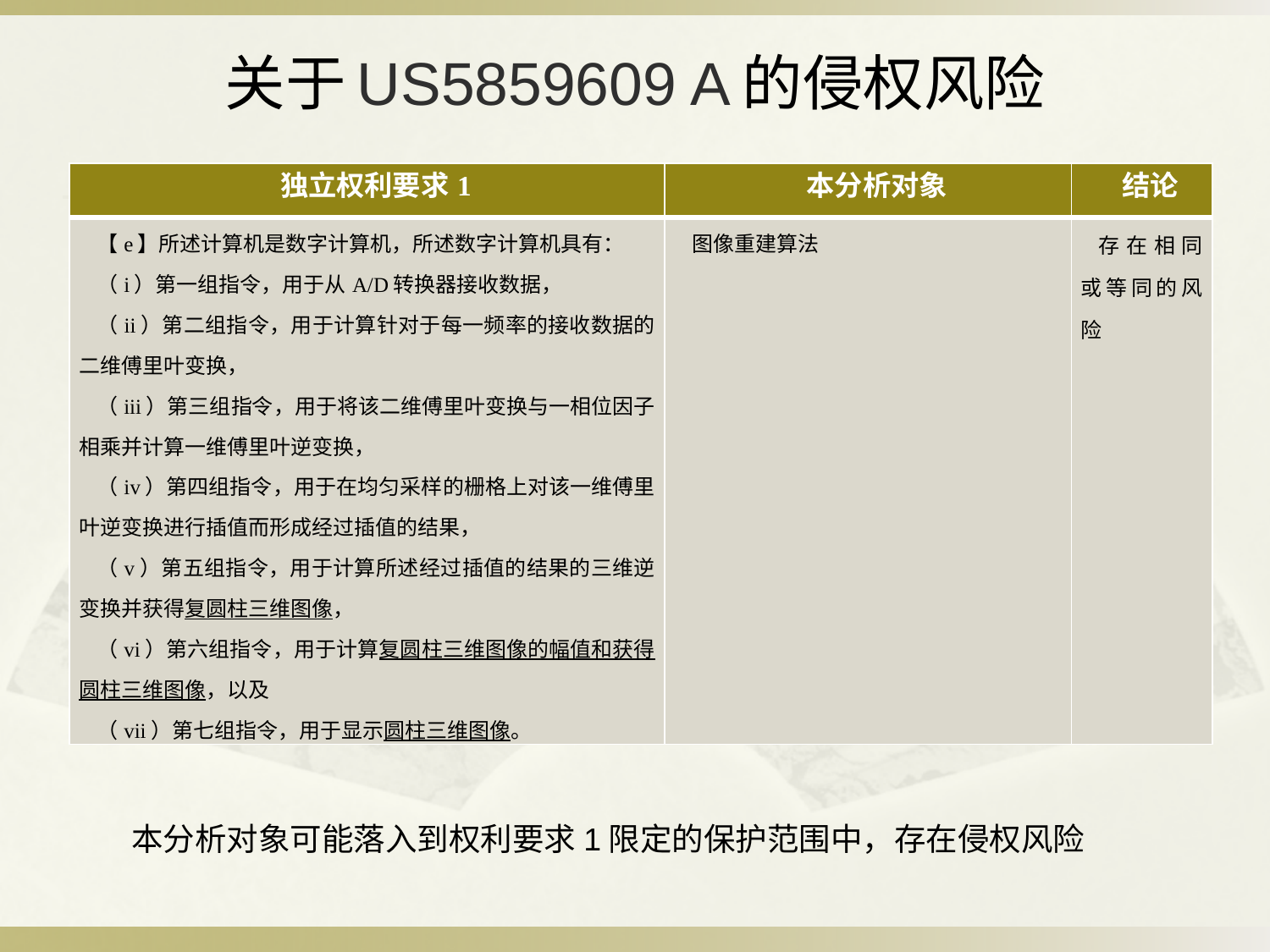

# 关于US5859609 A的侵权风险
| 独立权利要求1 | 本分析对象 | 结论 |
| --- | --- | --- |
| 【e】所述计算机是数字计算机，所述数字计算机具有： （i）第一组指令，用于从A/D转换器接收数据， （ii）第二组指令，用于计算针对于每一频率的接收数据的二维傅里叶变换， （iii）第三组指令，用于将该二维傅里叶变换与一相位因子相乘并计算一维傅里叶逆变换， （iv）第四组指令，用于在均匀采样的栅格上对该一维傅里叶逆变换进行插值而形成经过插值的结果， （v）第五组指令，用于计算所述经过插值的结果的三维逆变换并获得复圆柱三维图像， （vi）第六组指令，用于计算复圆柱三维图像的幅值和获得圆柱三维图像，以及 （vii）第七组指令，用于显示圆柱三维图像。 | 图像重建算法 | 存在相同或等同的风险 |
本分析对象可能落入到权利要求1限定的保护范围中，存在侵权风险